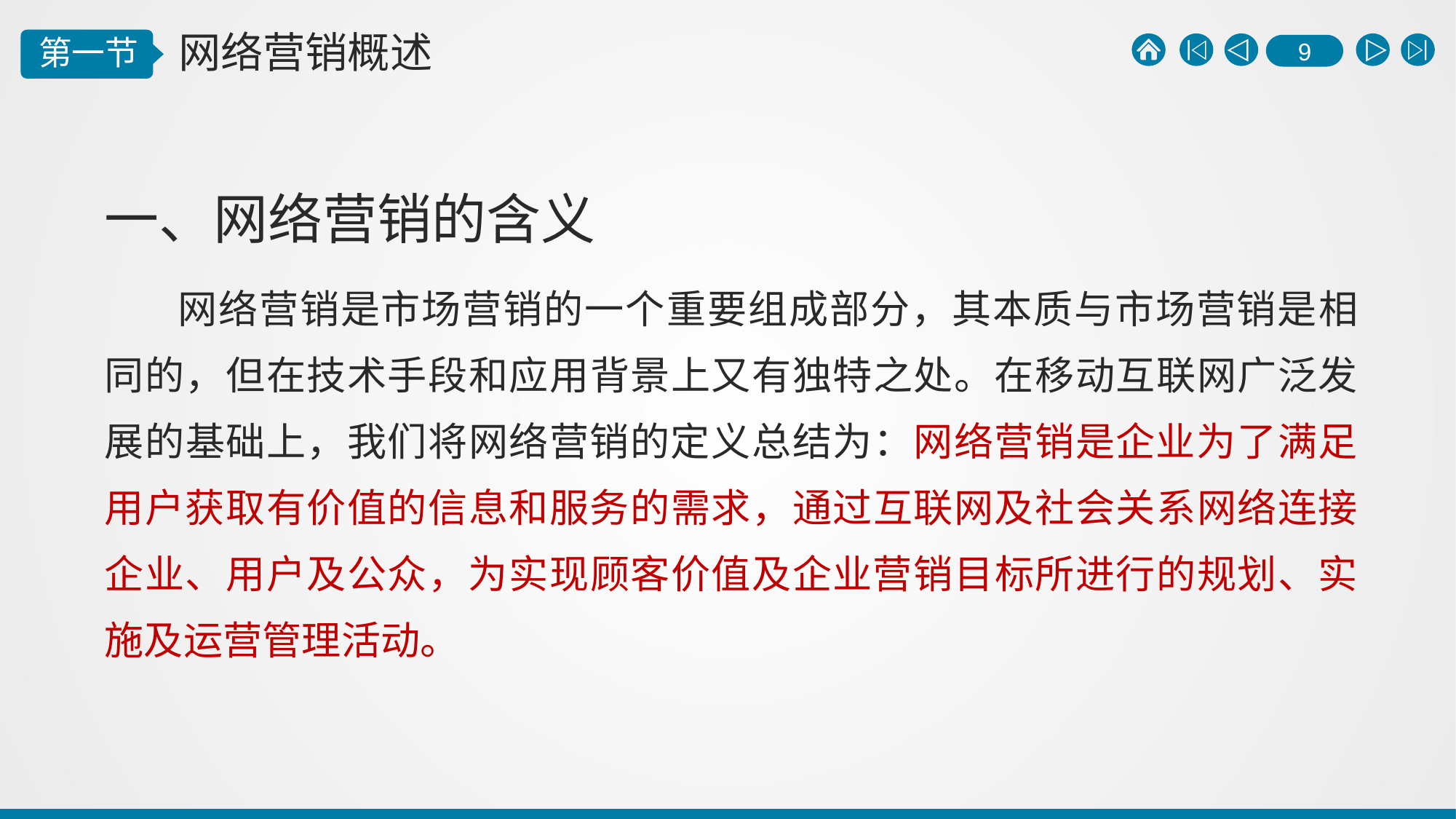

一、网络营销的含义
网络营销是市场营销的一个重要组成部分，其本质与市场营销是相同的，但在技术手段和应用背景上又有独特之处。在移动互联网广泛发展的基础上，我们将网络营销的定义总结为：网络营销是企业为了满足用户获取有价值的信息和服务的需求，通过互联网及社会关系网络连接企业、用户及公众，为实现顾客价值及企业营销目标所进行的规划、实施及运营管理活动。